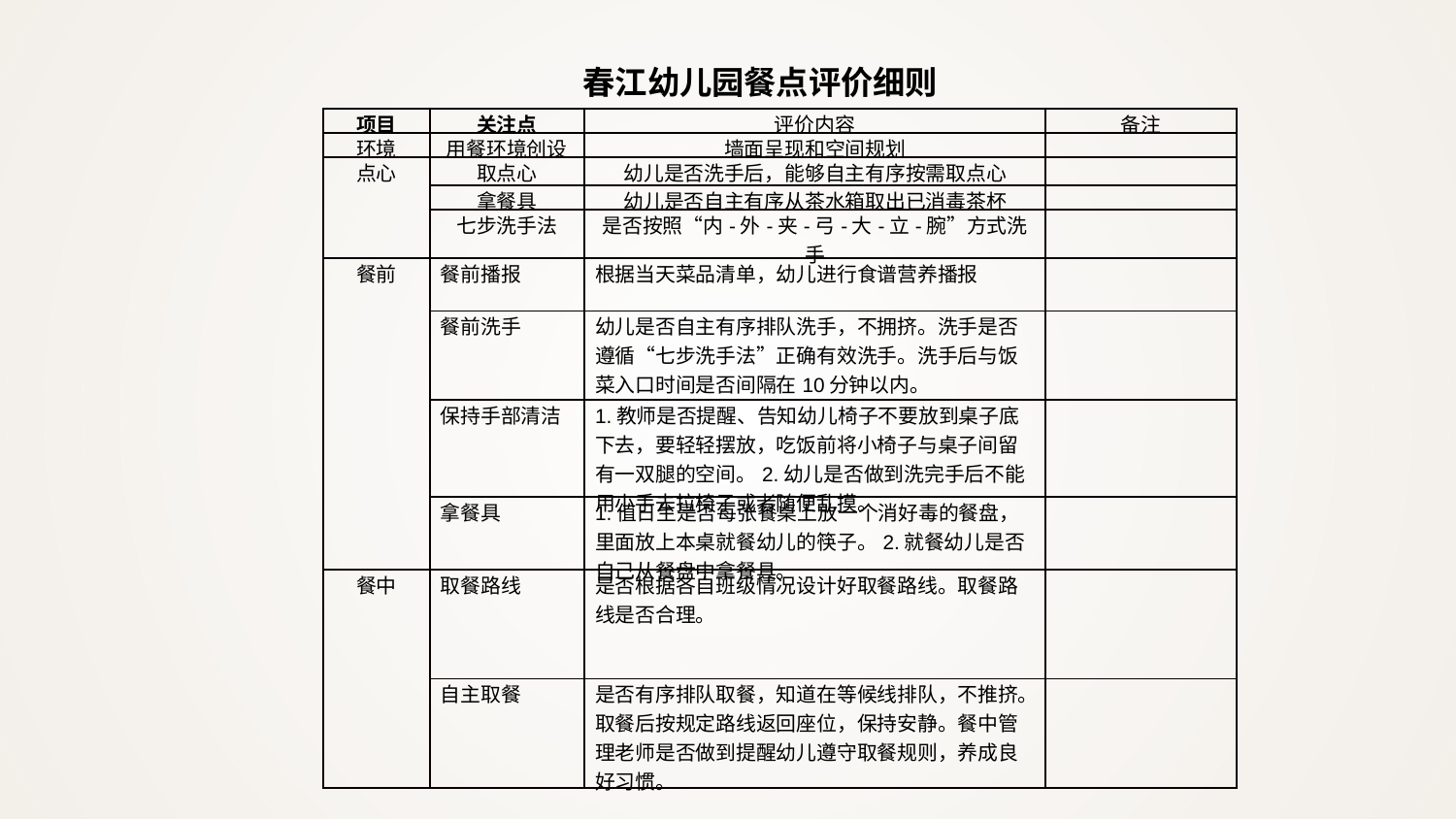

春江幼儿园餐点评价细则
| 项目 | 关注点 | 评价内容 | 备注 |
| --- | --- | --- | --- |
| 环境 | 用餐环境创设 | 墙面呈现和空间规划 |  |
| 点心 | 取点心 | 幼儿是否洗手后，能够自主有序按需取点心 |  |
|  | 拿餐具 | 幼儿是否自主有序从茶水箱取出已消毒茶杯 |  |
|  | 七步洗手法 | 是否按照“内-外-夹-弓-大-立-腕”方式洗手 |  |
| 餐前 | 餐前播报 | 根据当天菜品清单，幼儿进行食谱营养播报 |  |
|  | 餐前洗手 | 幼儿是否自主有序排队洗手，不拥挤。洗手是否遵循“七步洗手法”正确有效洗手。洗手后与饭菜入口时间是否间隔在10分钟以内。 |  |
|  | 保持手部清洁 | 1.教师是否提醒、告知幼儿椅子不要放到桌子底下去，要轻轻摆放，吃饭前将小椅子与桌子间留有一双腿的空间。2.幼儿是否做到洗完手后不能用小手去拉椅子或者随便乱摸。 |  |
|  | 拿餐具 | 1.值日生是否每张餐桌上放一个消好毒的餐盘，里面放上本桌就餐幼儿的筷子。2.就餐幼儿是否自己从餐盘中拿餐具。 |  |
| 餐中 | 取餐路线 | 是否根据各自班级情况设计好取餐路线。取餐路线是否合理。 |  |
|  | 自主取餐 | 是否有序排队取餐，知道在等候线排队，不推挤。取餐后按规定路线返回座位，保持安静。餐中管理老师是否做到提醒幼儿遵守取餐规则，养成良好习惯。 |  |